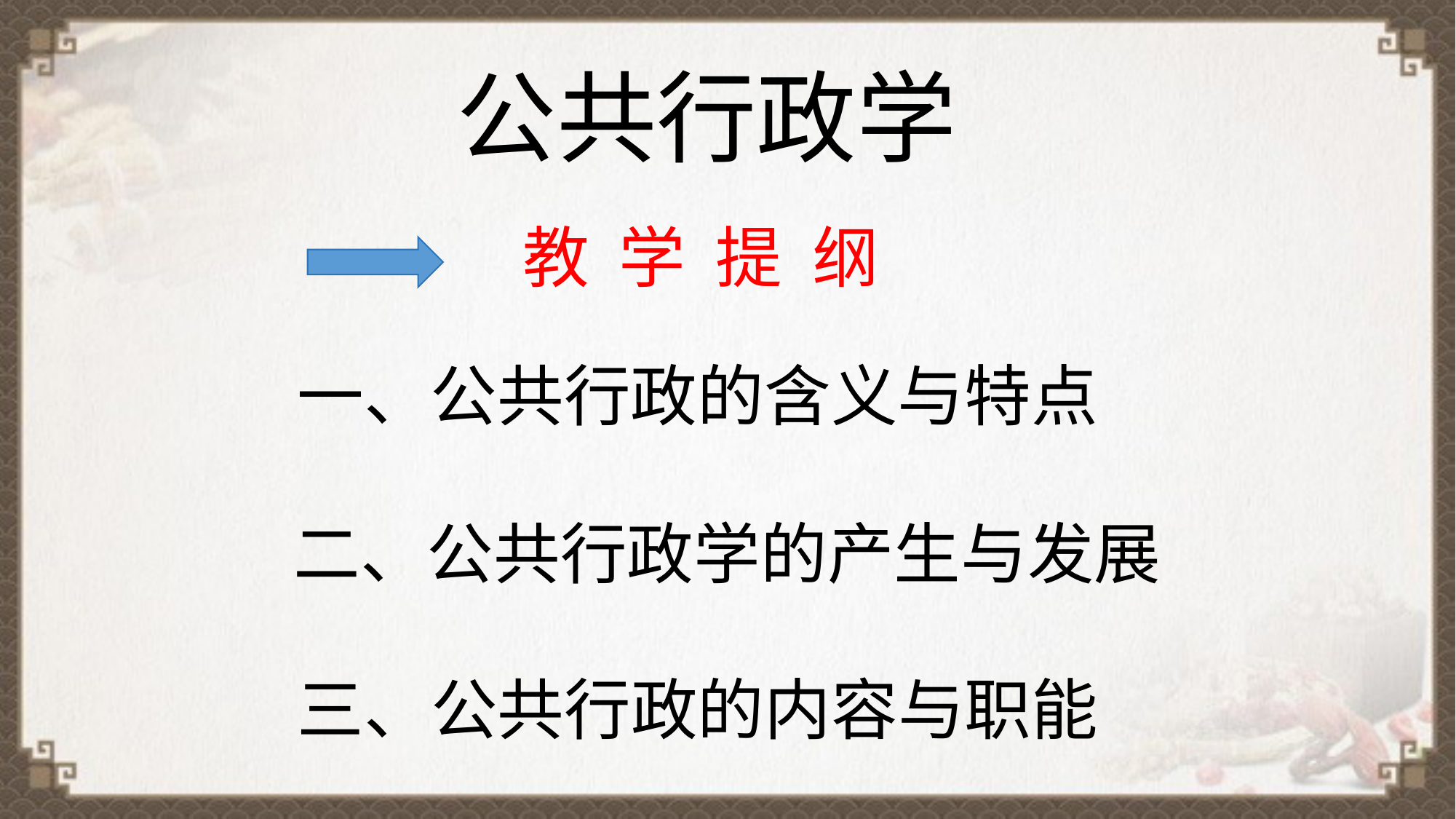

公共行政学

 教  学  提  纲

一、公共行政的含义与特点
二、公共行政学的产生与发展
三、公共行政的内容与职能